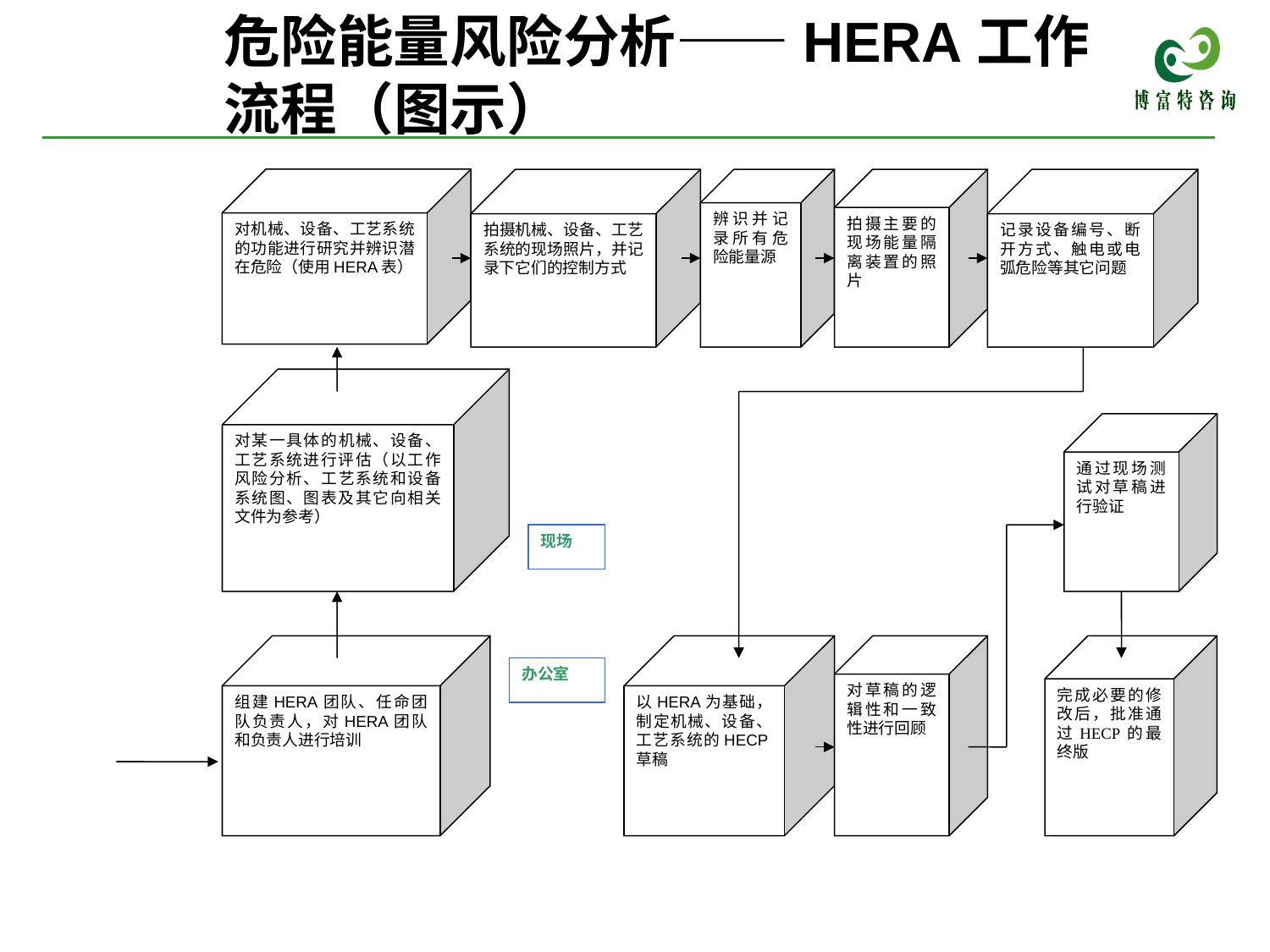

危险能量风险分析——HERA工作流程（图示）
对机械、设备、工艺系统的功能进行研究并辨识潜在危险（使用HERA表）
拍摄机械、设备、工艺系统的现场照片，并记录下它们的控制方式
辨识并记录所有危险能量源
拍摄主要的现场能量隔离装置的照片
记录设备编号、断开方式、触电或电弧危险等其它问题

对某一具体的机械、设备、工艺系统进行评估（以工作风险分析、工艺系统和设备系统图、图表及其它向相关文件为参考）

通过现场测试对草稿进行验证
现场

组建HERA团队、任命团队负责人，对HERA团队和负责人进行培训
以HERA为基础，制定机械、设备、工艺系统的HECP草稿
对草稿的逻辑性和一致性进行回顾
完成必要的修改后，批准通过HECP的最终版
办公室